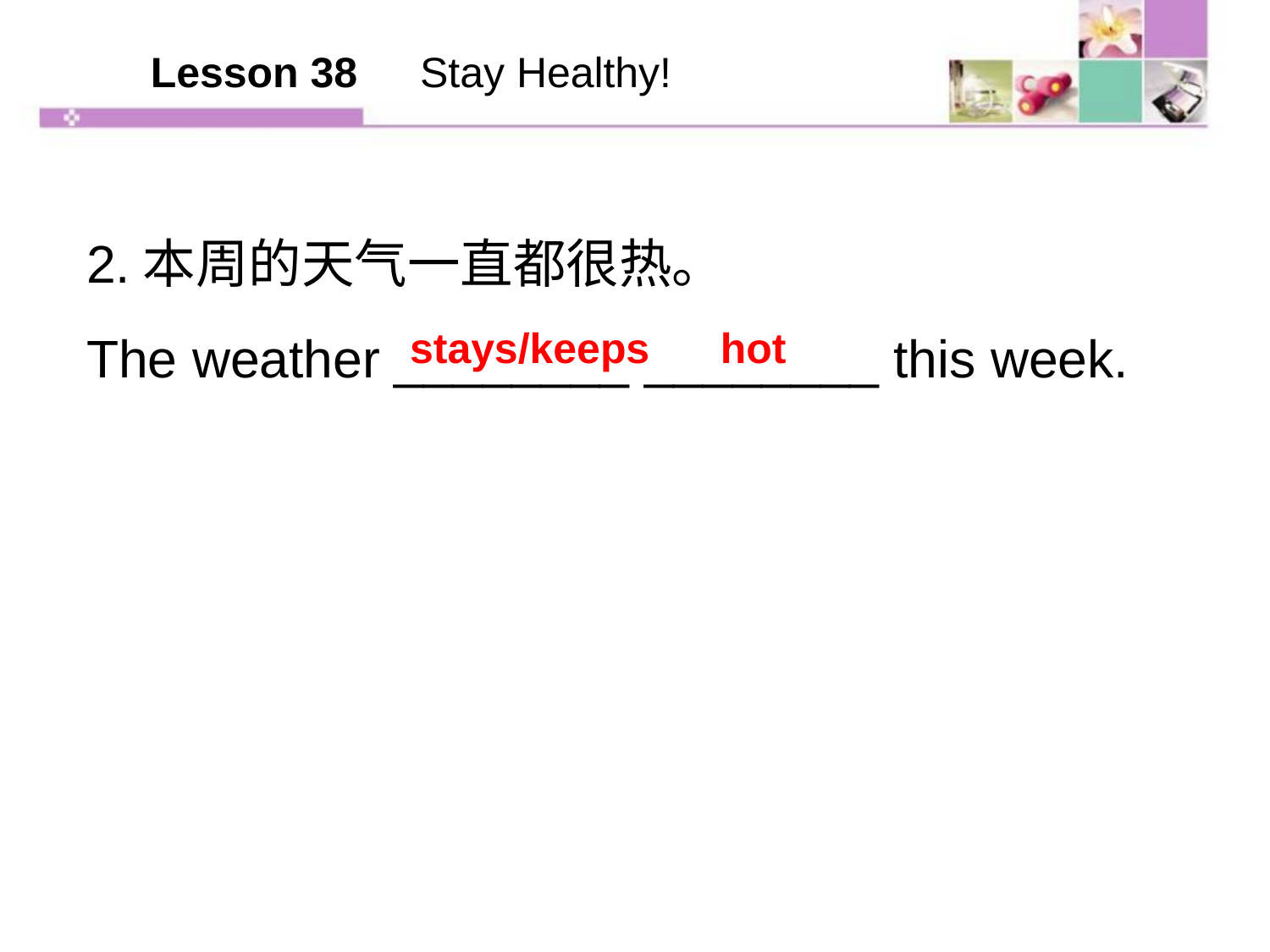

Lesson 38　Stay Healthy!
2.本周的天气一直都很热。
The weather ________ ________ this week.
stays/keeps      hot